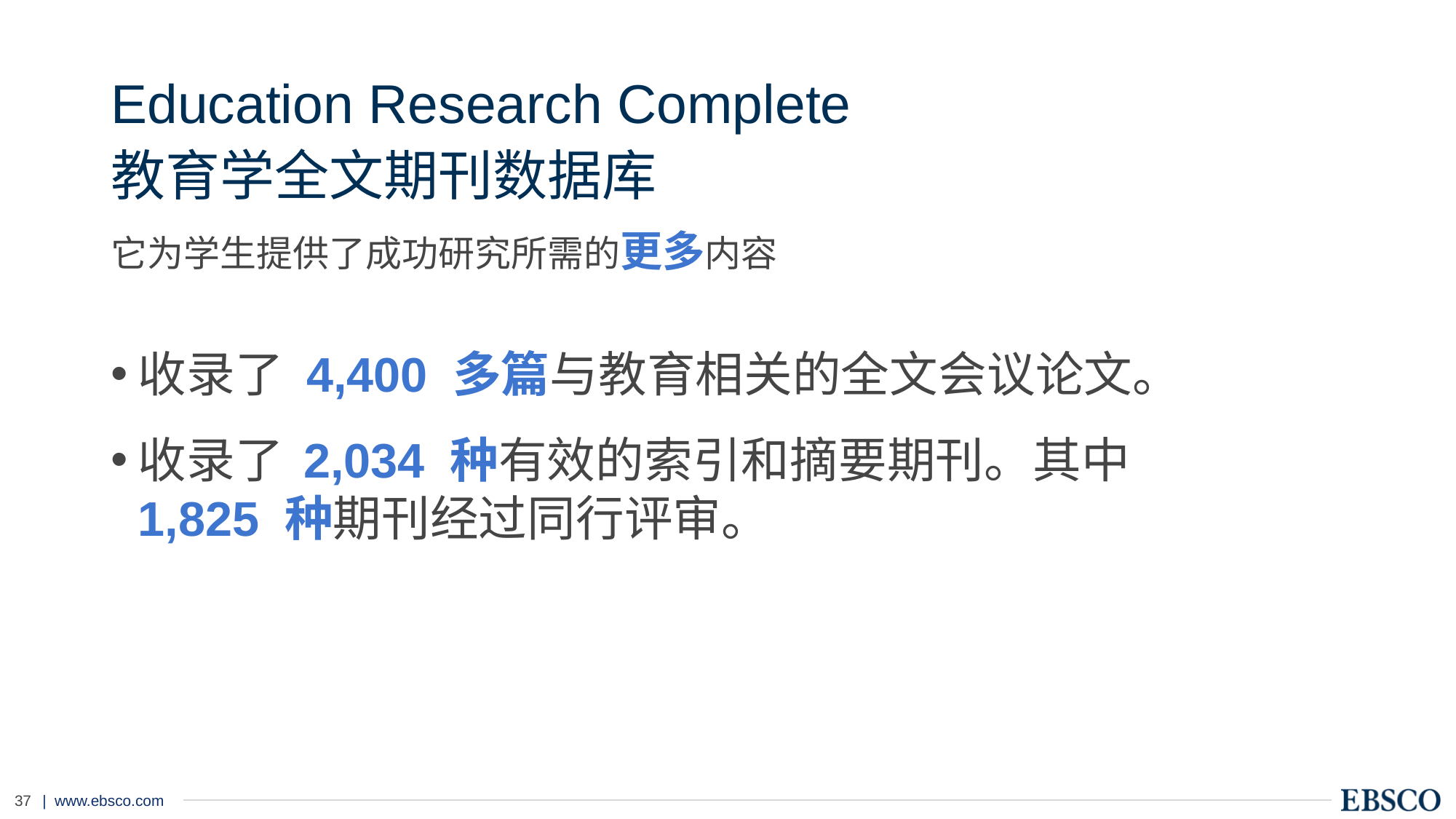

# Education Research Complete 教育学全文期刊数据库
它为学生提供了成功研究所需的更多内容
收录了 4,400 多篇与教育相关的全文会议论文。
收录了 2,034 种有效的索引和摘要期刊。其中 1,825 种期刊经过同行评审。